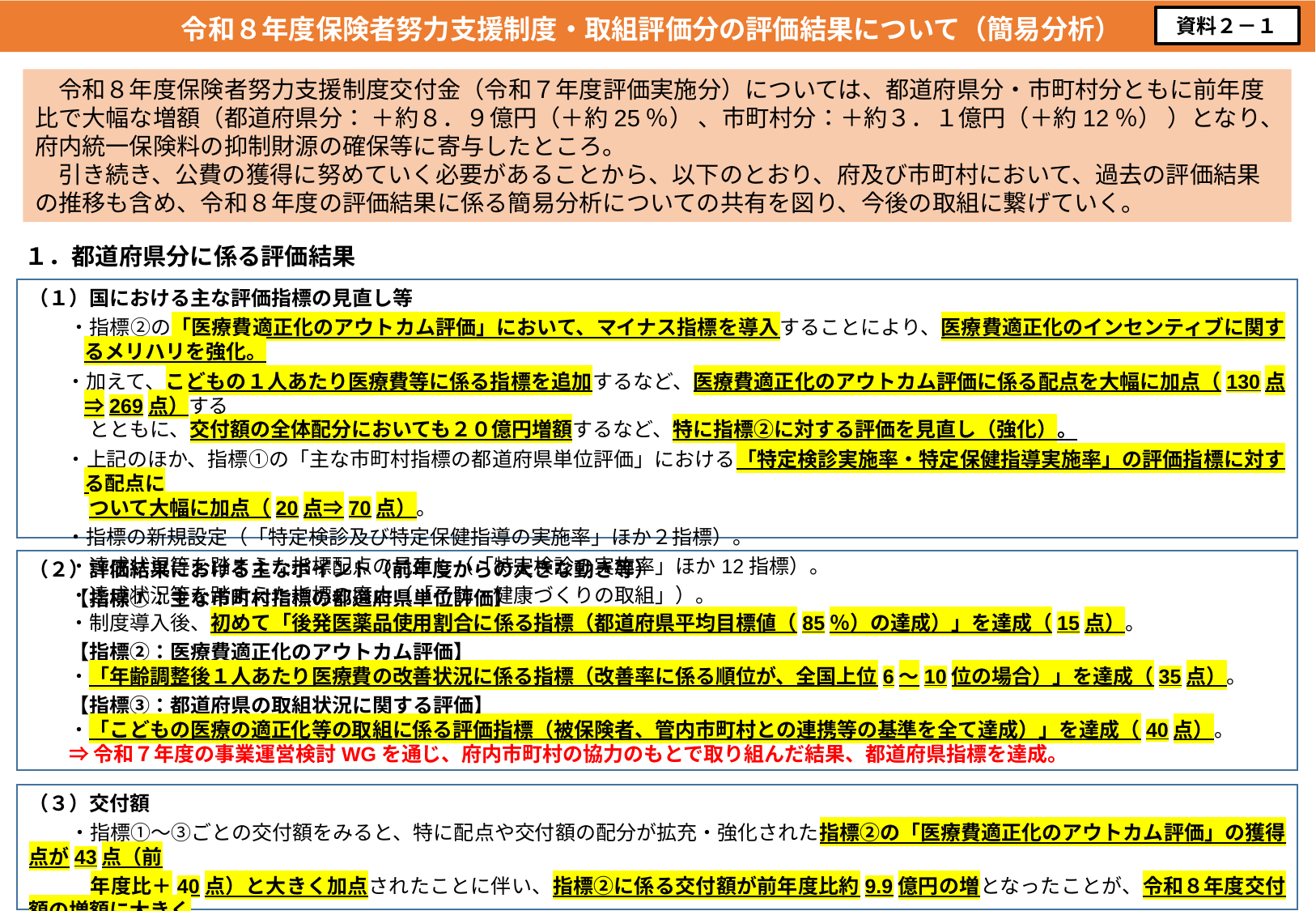

令和８年度保険者努力支援制度・取組評価分の評価結果について（簡易分析）
資料２－１
　令和８年度保険者努力支援制度交付金（令和７年度評価実施分）については、都道府県分・市町村分ともに前年度比で大幅な増額（都道府県分： ＋約８．９億円（＋約25％） 、市町村分：＋約３．１億円（＋約12％） ）となり、府内統一保険料の抑制財源の確保等に寄与したところ。
　引き続き、公費の獲得に努めていく必要があることから、以下のとおり、府及び市町村において、過去の評価結果の推移も含め、令和８年度の評価結果に係る簡易分析についての共有を図り、今後の取組に繋げていく。
１．都道府県分に係る評価結果
（１）国における主な評価指標の見直し等
　　・指標②の「医療費適正化のアウトカム評価」において、マイナス指標を導入することにより、医療費適正化のインセンティブに関するメリハリを強化。
　　・加えて、こどもの１人あたり医療費等に係る指標を追加するなど、医療費適正化のアウトカム評価に係る配点を大幅に加点（130点⇒269点）する
　　　とともに、交付額の全体配分においても２０億円増額するなど、特に指標②に対する評価を見直し（強化）。
　　・上記のほか、指標①の「主な市町村指標の都道府県単位評価」における「特定検診実施率・特定保健指導実施率」の評価指標に対する配点に
　　　ついて大幅に加点（20点⇒70点）。
　　・指標の新規設定（「特定検診及び特定保健指導の実施率」ほか２指標）。
　　・達成状況等を踏まえた指標配点の見直し（「特定検診の実施率」ほか12指標）。
　　・達成状況等を踏まえた指標の廃止（「予防・健康づくりの取組」）。

（２）評価結果における主なポイント（前年度からの大きな動き等）
　　【指標①：主な市町村指標の都道府県単位評価】
　　・制度導入後、初めて「後発医薬品使用割合に係る指標（都道府県平均目標値（85％）の達成）」を達成（15点）。
　　【指標②：医療費適正化のアウトカム評価】
　　・「年齢調整後１人あたり医療費の改善状況に係る指標（改善率に係る順位が、全国上位6～10位の場合）」を達成（35点）。
　　【指標③：都道府県の取組状況に関する評価】
　　・「こどもの医療の適正化等の取組に係る評価指標（被保険者、管内市町村との連携等の基準を全て達成）」を達成（40点）。
　　⇒ 令和７年度の事業運営検討WGを通じ、府内市町村の協力のもとで取り組んだ結果、都道府県指標を達成。

（３）交付額
　　・指標①～③ごとの交付額をみると、特に配点や交付額の配分が拡充・強化された指標②の「医療費適正化のアウトカム評価」の獲得点が43点（前
　　　年度比＋40点）と大きく加点されたことに伴い、指標②に係る交付額が前年度比約9.9億円の増となったことが、令和８年度交付額の増額に大きく
　　　寄与。

1